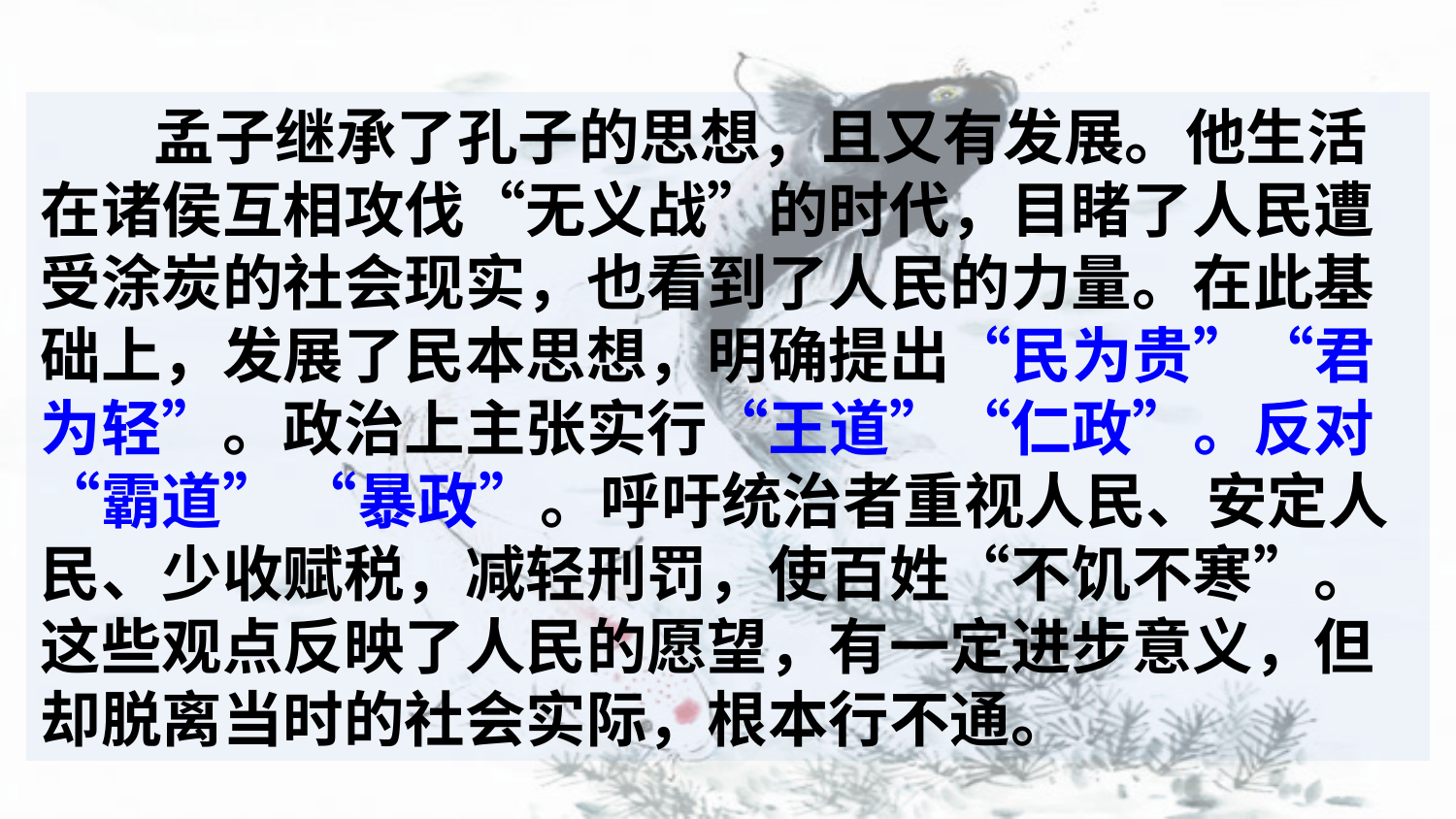

孟子继承了孔子的思想，且又有发展。他生活在诸侯互相攻伐“无义战”的时代，目睹了人民遭受涂炭的社会现实，也看到了人民的力量。在此基础上，发展了民本思想，明确提出“民为贵”“君为轻”。政治上主张实行“王道”“仁政”。反对“霸道” “暴政”。呼吁统治者重视人民、安定人民、少收赋税，减轻刑罚，使百姓“不饥不寒”。这些观点反映了人民的愿望，有一定进步意义，但却脱离当时的社会实际，根本行不通。